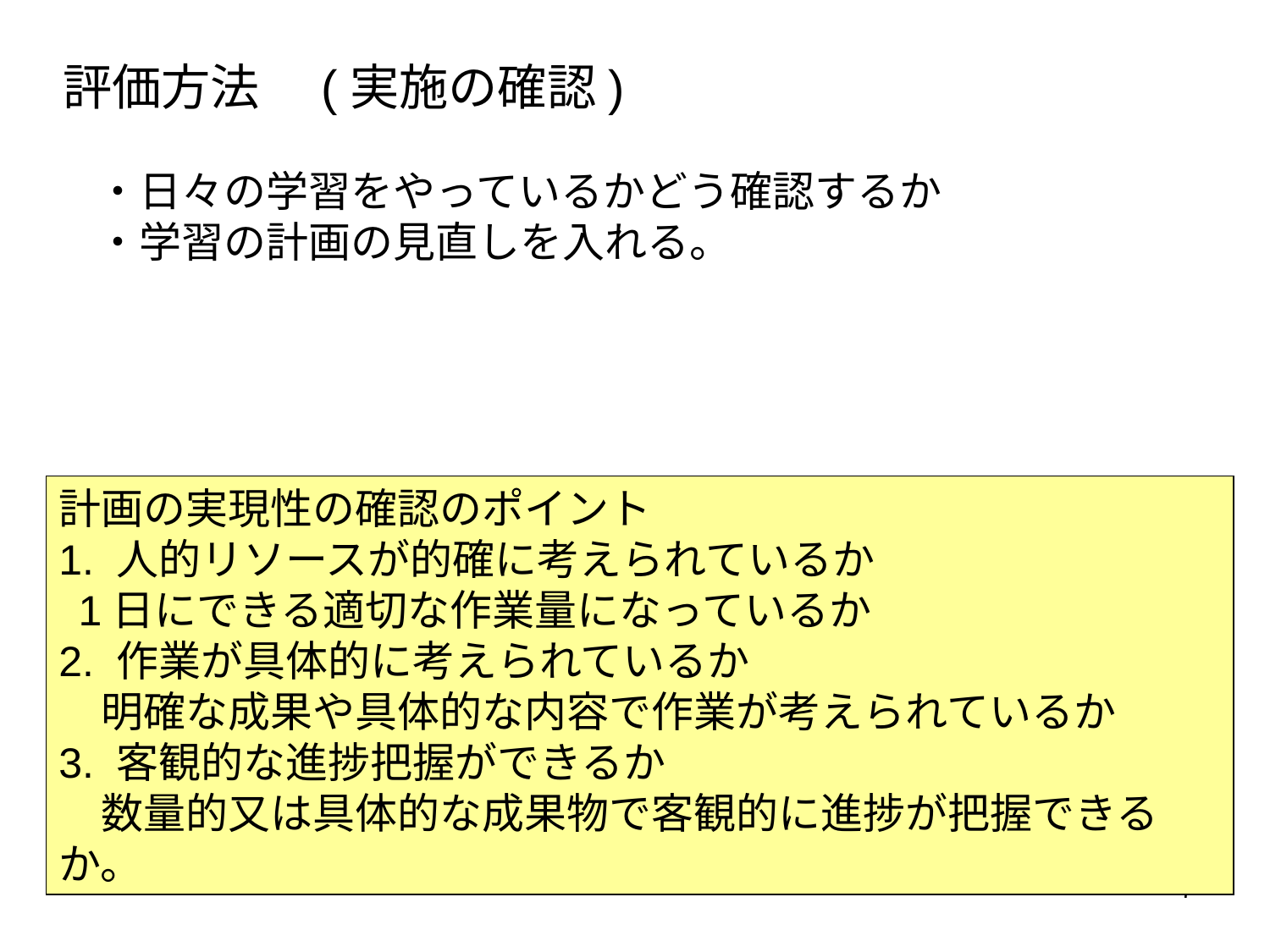

評価方法　(実施の確認)
・日々の学習をやっているかどう確認するか
・学習の計画の見直しを入れる。
計画の実現性の確認のポイント
1. 人的リソースが的確に考えられているか
 1日にできる適切な作業量になっているか
2. 作業が具体的に考えられているか
　明確な成果や具体的な内容で作業が考えられているか
3. 客観的な進捗把握ができるか
　数量的又は具体的な成果物で客観的に進捗が把握できるか。
7